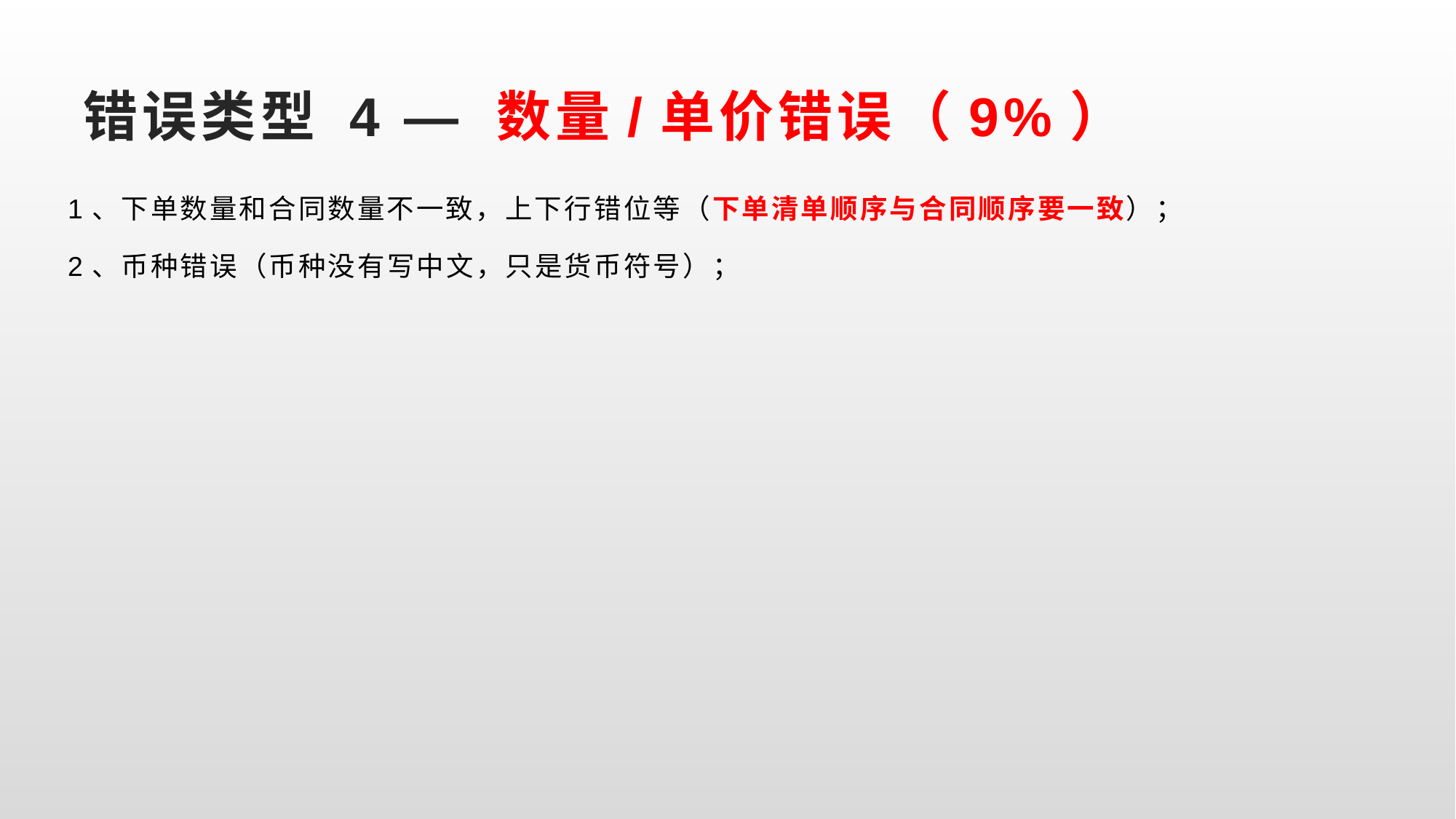

# 错误类型 4 — 数量/单价错误（9%）
1、下单数量和合同数量不一致，上下行错位等（下单清单顺序与合同顺序要一致）；
2、币种错误（币种没有写中文，只是货币符号）；
41